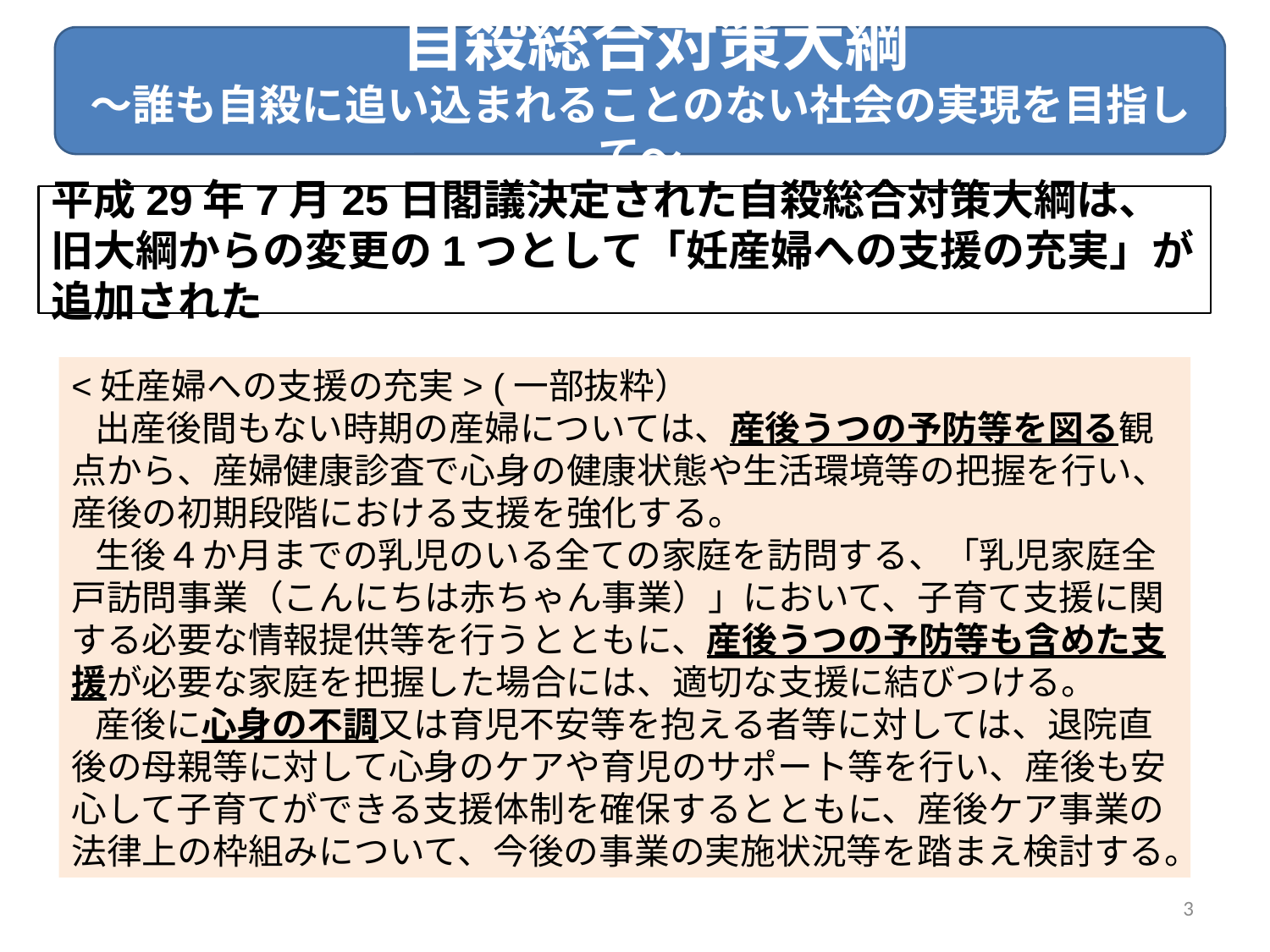

自殺総合対策大綱
～誰も自殺に追い込まれることのない社会の実現を目指して～
平成29年7月25日閣議決定された自殺総合対策大綱は、旧大綱からの変更の1つとして「妊産婦への支援の充実」が追加された
<妊産婦への支援の充実> (一部抜粋）
  出産後間もない時期の産婦については、産後うつの予防等を図る観点から、産婦健康診査で心身の健康状態や生活環境等の把握を行い、産後の初期段階における支援を強化する。
  生後４か月までの乳児のいる全ての家庭を訪問する、「乳児家庭全戸訪問事業（こんにちは赤ちゃん事業）」において、子育て支援に関する必要な情報提供等を行うとともに、産後うつの予防等も含めた支援が必要な家庭を把握した場合には、適切な支援に結びつける。
  産後に心身の不調又は育児不安等を抱える者等に対しては、退院直後の母親等に対して心身のケアや育児のサポート等を行い、産後も安心して子育てができる支援体制を確保するとともに、産後ケア事業の法律上の枠組みについて、今後の事業の実施状況等を踏まえ検討する。
3